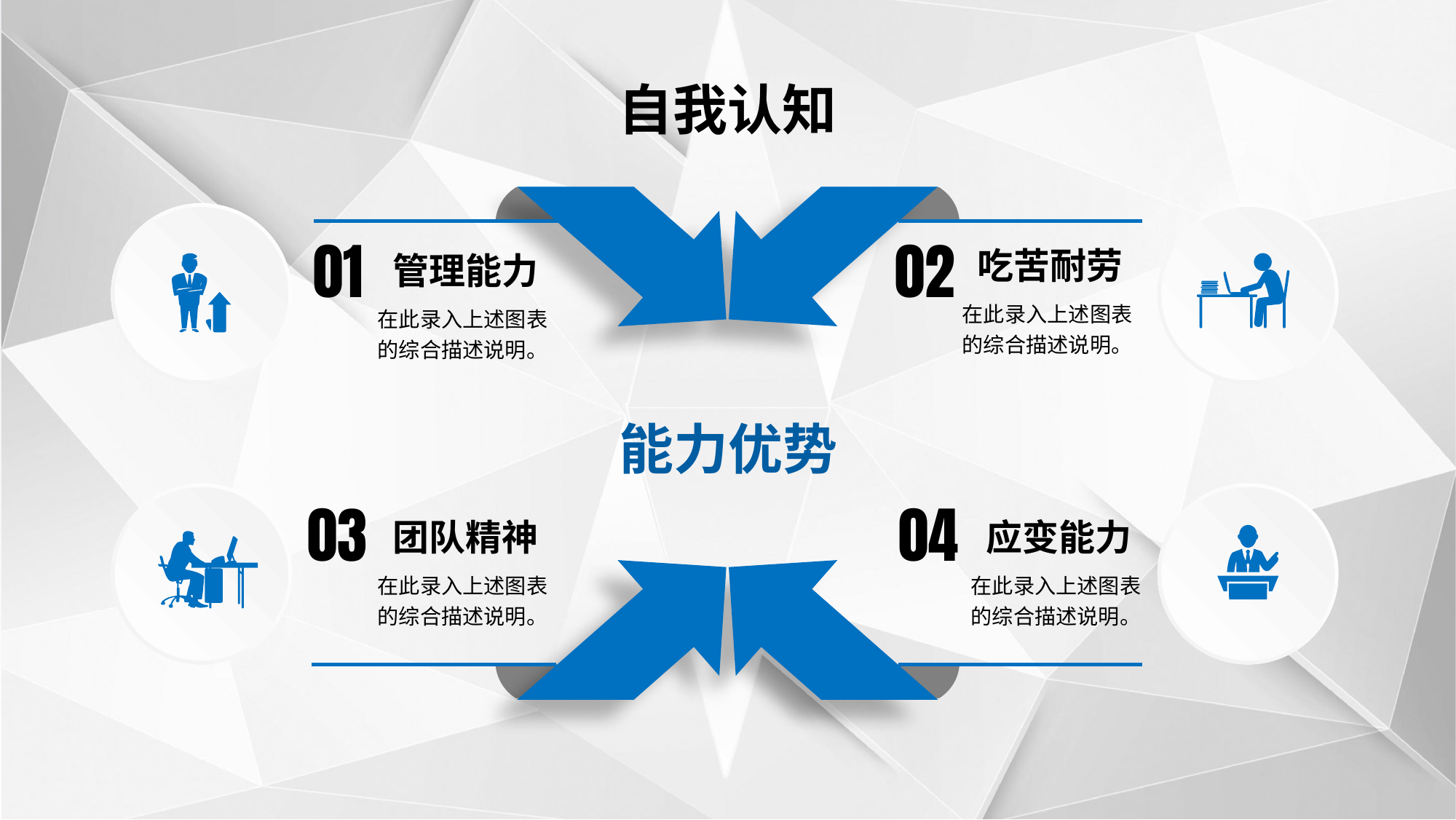

自我认知

02
01
吃苦耐劳
管理能力

在此录入上述图表的综合描述说明。
在此录入上述图表的综合描述说明。
能力优势

03
04
团队精神
应变能力

在此录入上述图表的综合描述说明。
在此录入上述图表的综合描述说明。

延迟符